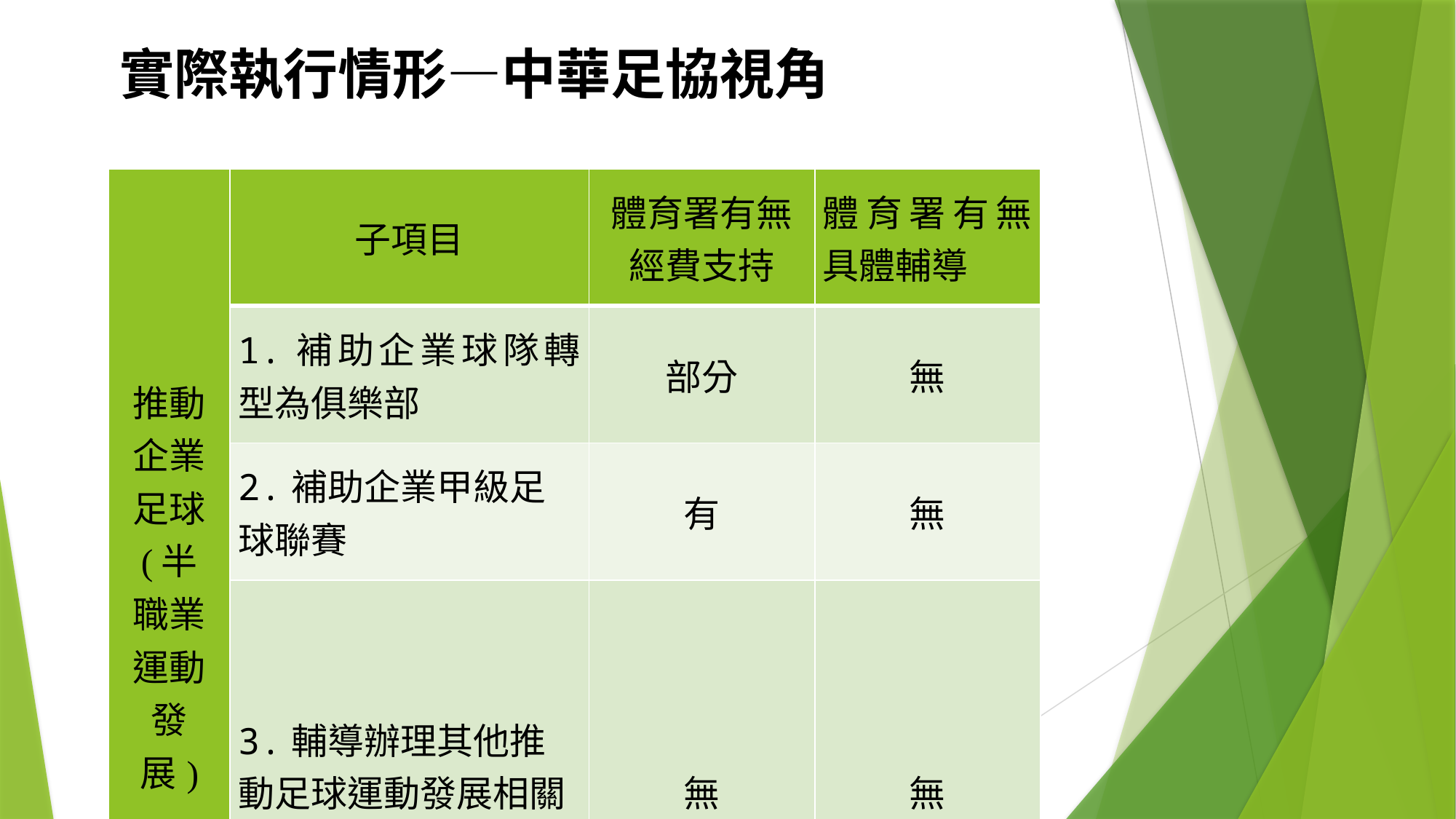

# 實際執行情形—中華足協視角
| 推動企業足球 (半職業運動發展) | 子項目 | 體育署有無經費支持 | 體育署有無具體輔導 |
| --- | --- | --- | --- |
| 推動企業足球 (半職業運動發展) | 1.補助企業球隊轉型為俱樂部 | 部分 | 無 |
|  | 2.補助企業甲級足球聯賽 | 有 | 無 |
|  | 3.輔導辦理其他推動足球運動發展相關事宜 | 無 | 無 |